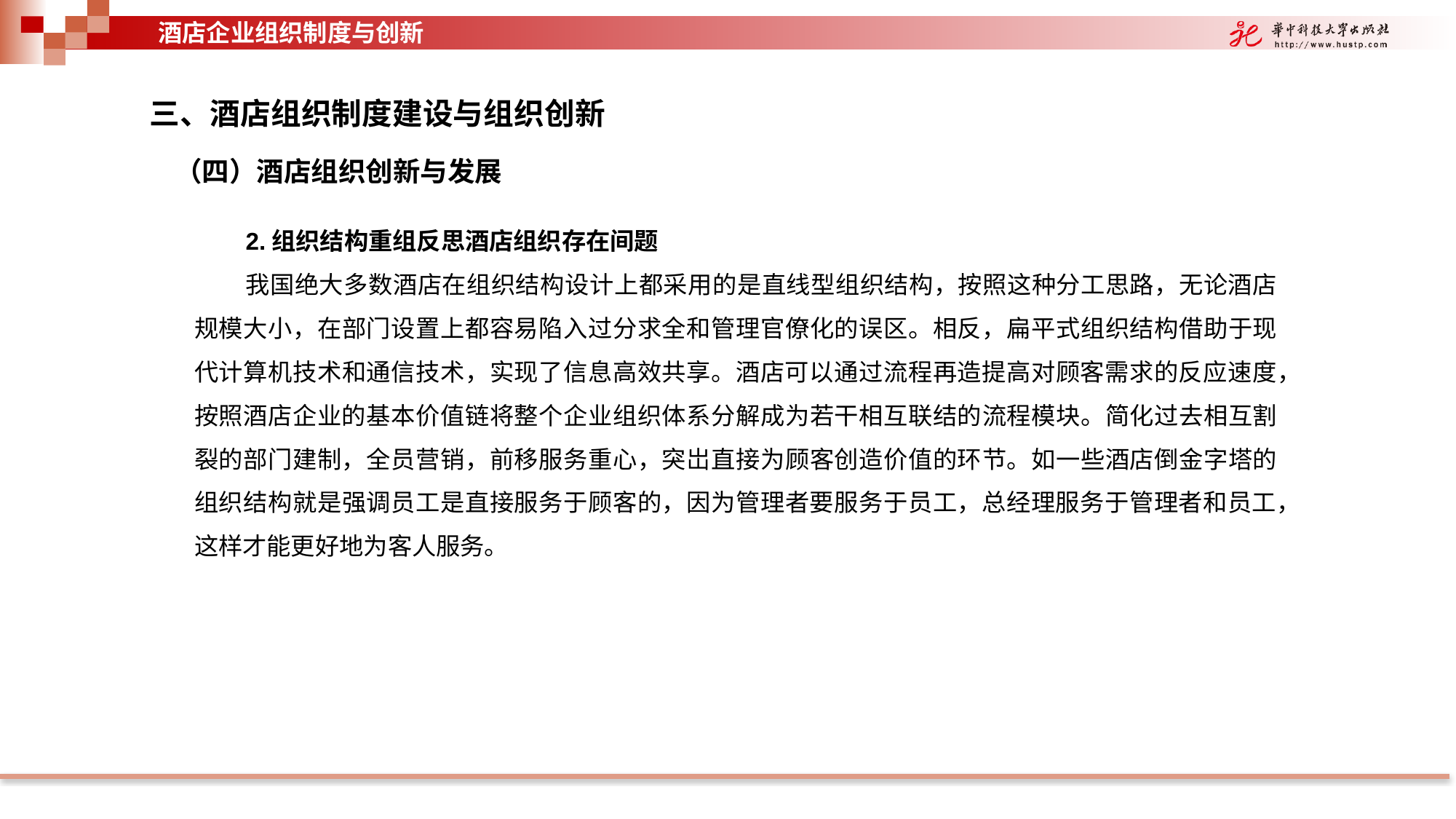

酒店企业组织制度与创新
三、酒店组织制度建设与组织创新
（四）酒店组织创新与发展
2.组织结构重组反思酒店组织存在间题
我国绝大多数酒店在组织结构设计上都采用的是直线型组织结构，按照这种分工思路，无论酒店规模大小，在部门设置上都容易陷入过分求全和管理官僚化的误区。相反，扁平式组织结构借助于现代计算机技术和通信技术，实现了信息高效共享。酒店可以通过流程再造提高对顾客需求的反应速度，按照酒店企业的基本价值链将整个企业组织体系分解成为若干相互联结的流程模块。简化过去相互割裂的部门建制，全员营销，前移服务重心，突岀直接为顾客创造价值的环节。如一些酒店倒金字塔的组织结构就是强调员工是直接服务于顾客的，因为管理者要服务于员工，总经理服务于管理者和员工，这样才能更好地为客人服务。